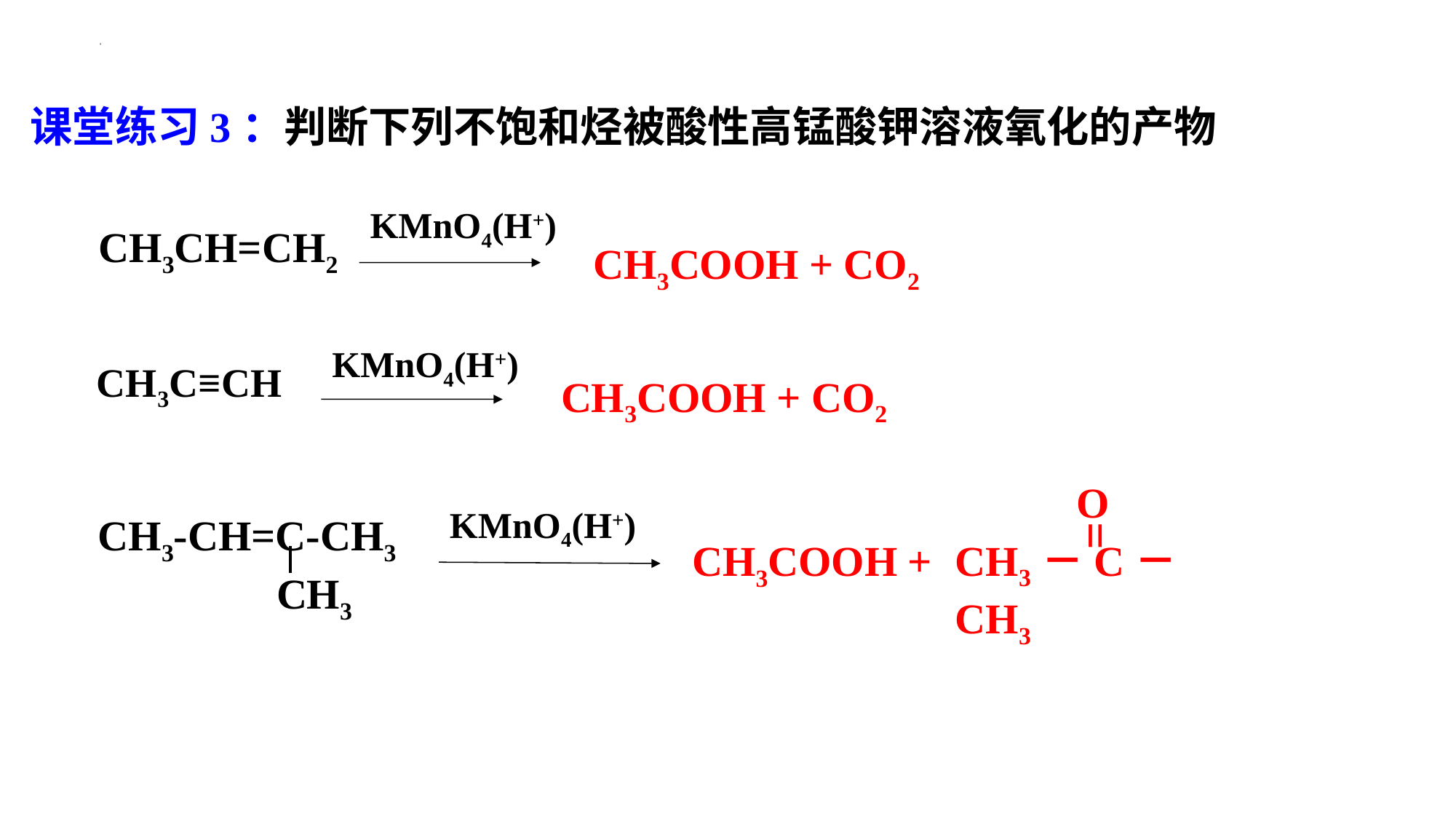

课堂练习3：判断下列不饱和烃被酸性高锰酸钾溶液氧化的产物
KMnO4(H+)
CH3CH=CH2

CH3COOH + CO2
KMnO4(H+)
CH3C≡CH

CH3COOH + CO2
O
=
CH3－C－CH3
CH3COOH +
CH3-CH=C-CH3
CH3
KMnO4(H+)